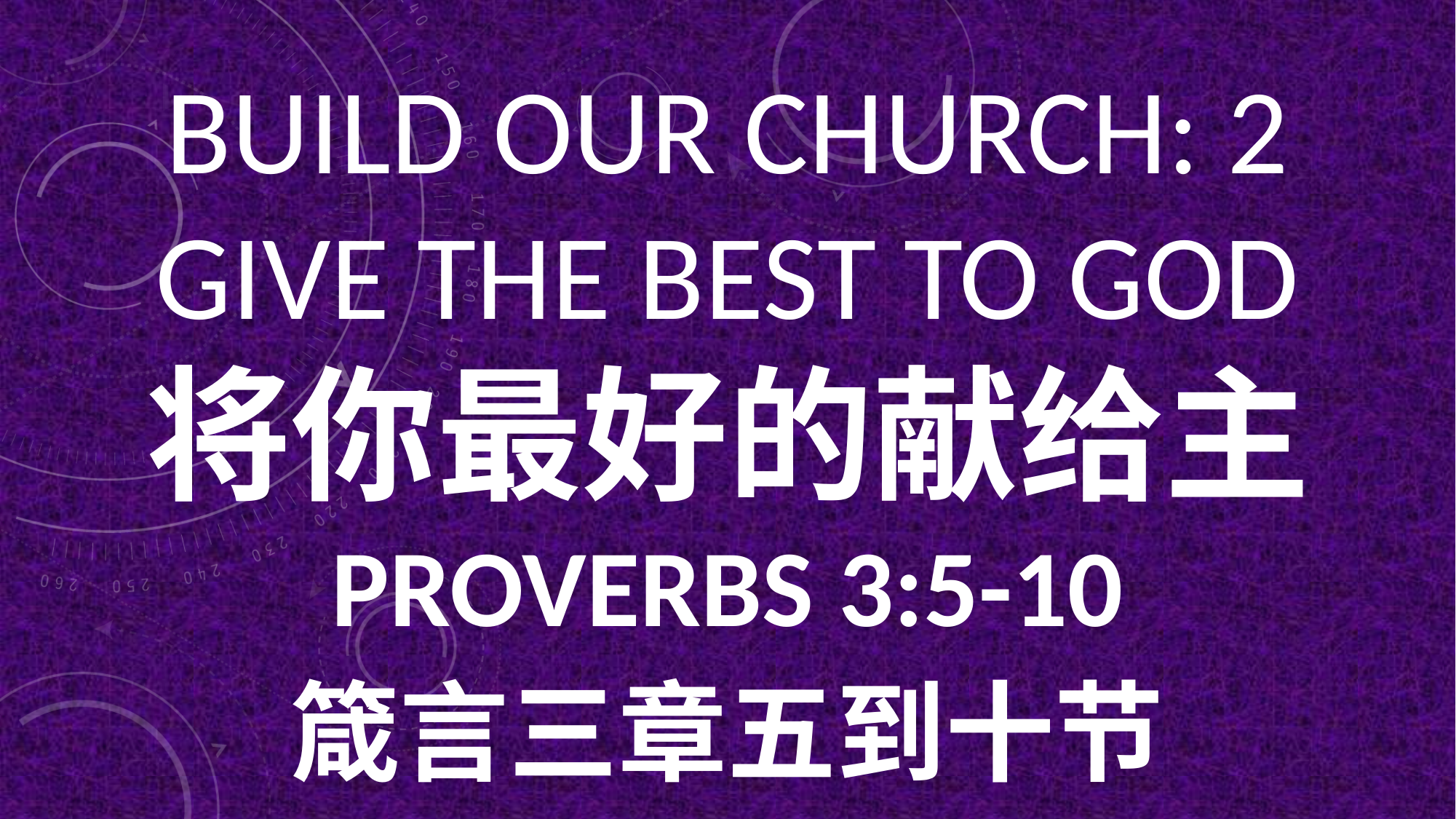

# BUILD OUR CHURCH: 2 GIVE THE BEST TO GOD 将你最好的献给主
PROVERBS 3:5-10
箴言三章五到十节